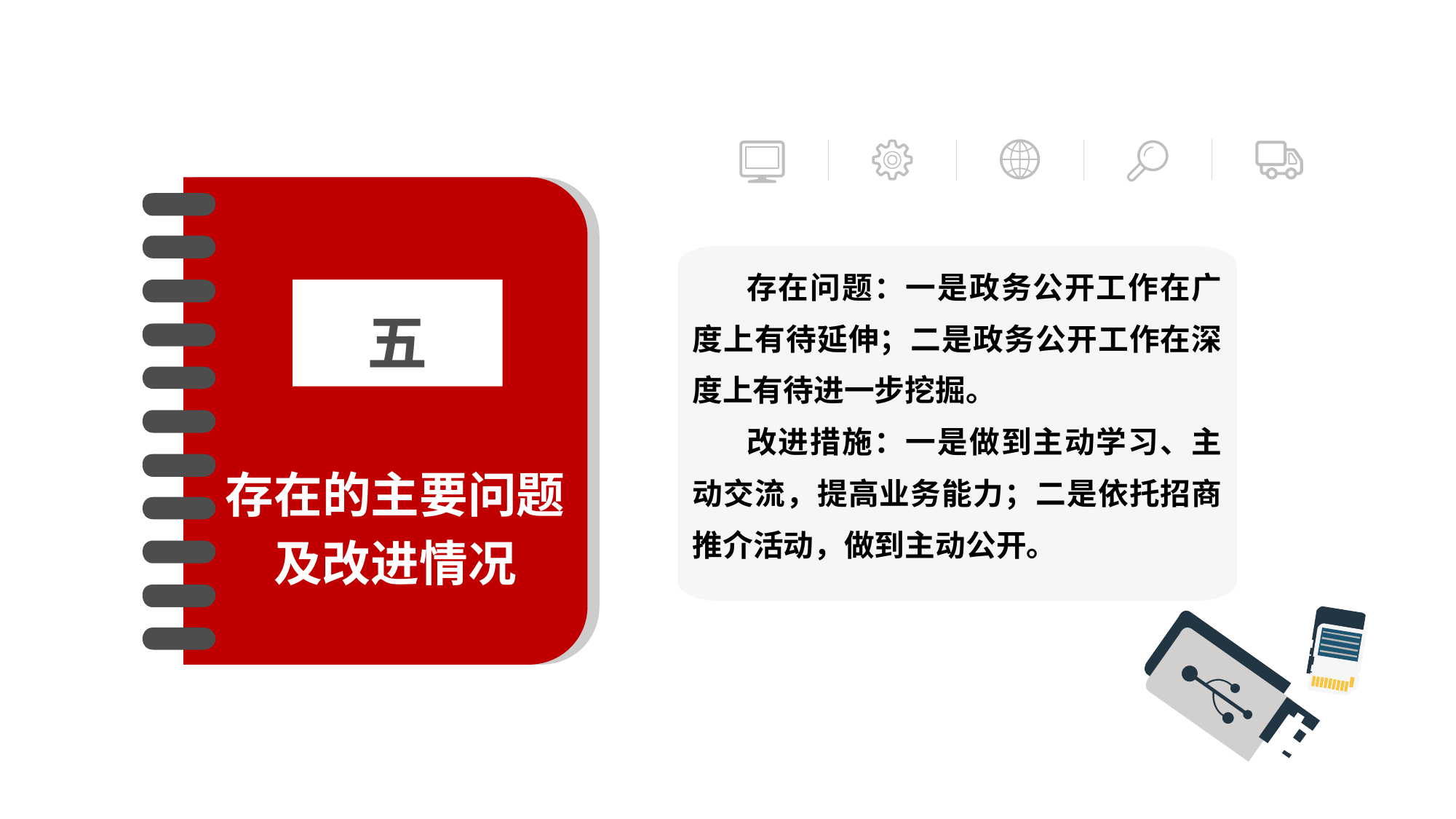

五
存在的主要问题及改进情况
存在问题：一是政务公开工作在广度上有待延伸；二是政务公开工作在深度上有待进一步挖掘。
改进措施：一是做到主动学习、主动交流，提高业务能力；二是依托招商推介活动，做到主动公开。